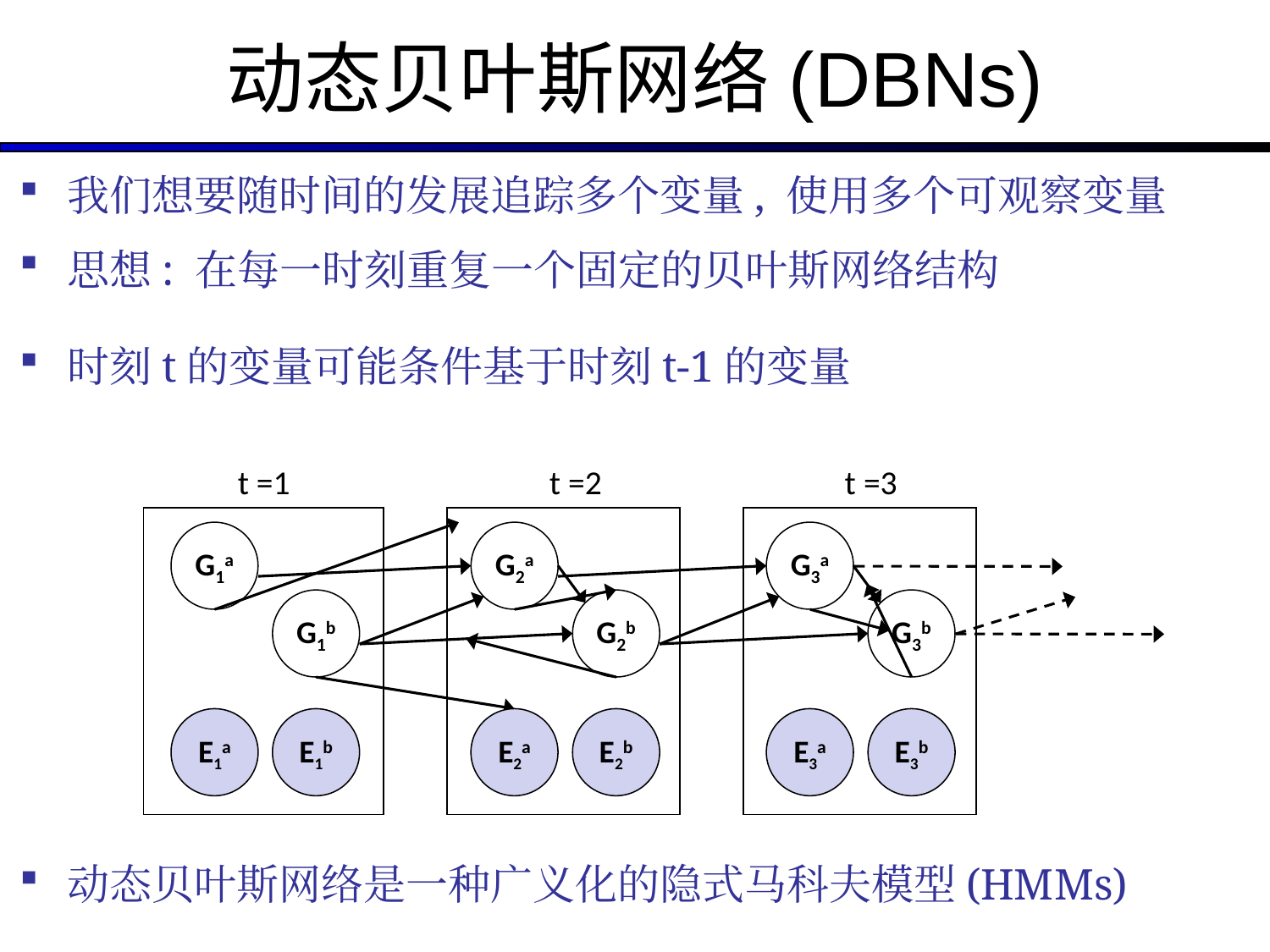

# 动态贝叶斯网络(DBNs)
我们想要随时间的发展追踪多个变量, 使用多个可观察变量

思想: 在每一时刻重复一个固定的贝叶斯网络结构

时刻t的变量可能条件基于时刻t-1的变量

动态贝叶斯网络是一种广义化的隐式马科夫模型(HMMs)

t =1

t =2

t =3

G3a
G3b
E3a
E3b
G1a
G1b
E1a
E1b
G2a
G2b
E2a
E2b